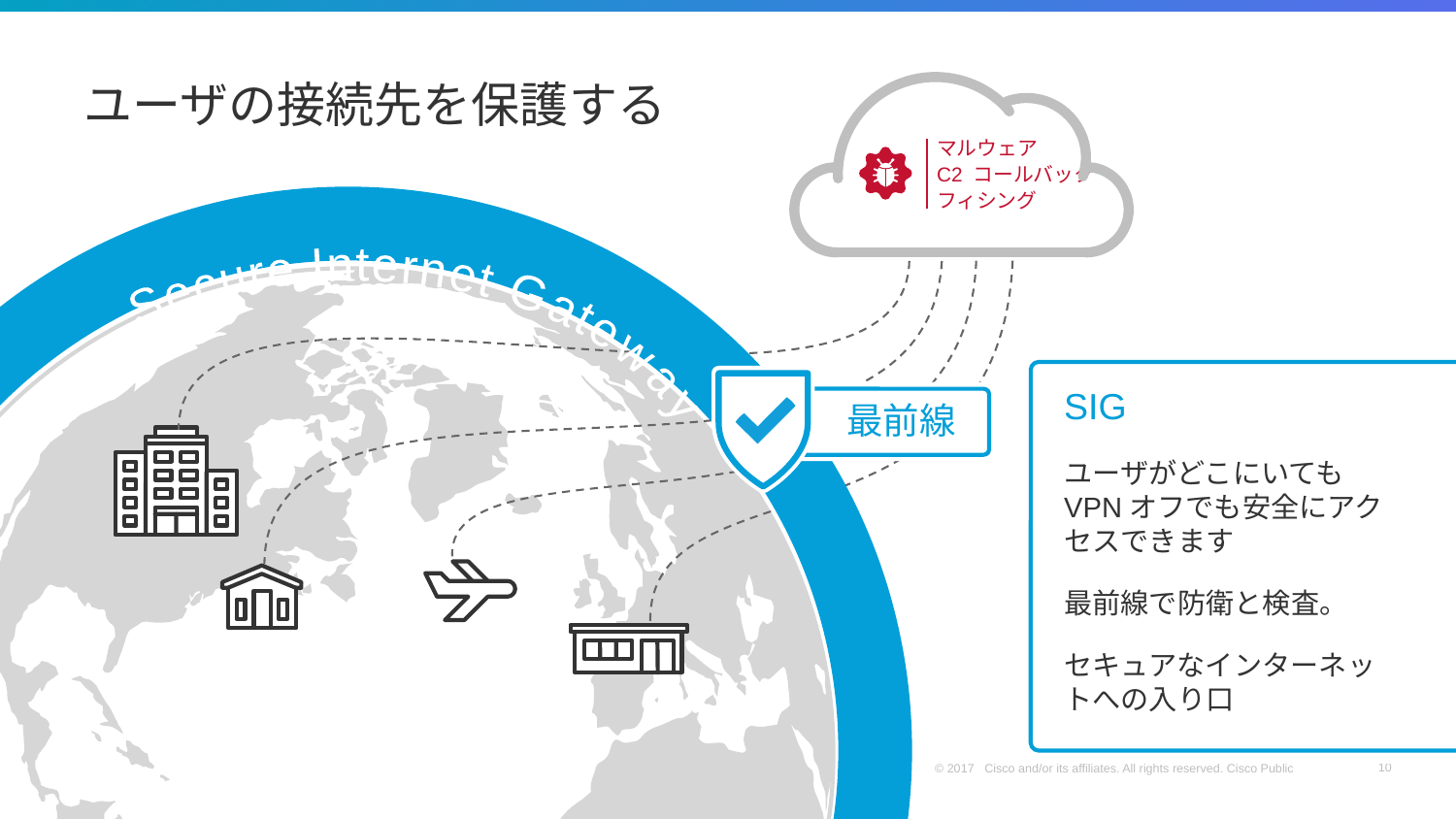

# ユーザの接続先を保護する
マルウェア
C2 コールバック
フィシング

Secure Internet Gateway

SIG
ユーザがどこにいてもVPNオフでも安全にアクセスできます
最前線で防衛と検査。
セキュアなインターネットへの入り口

最前線